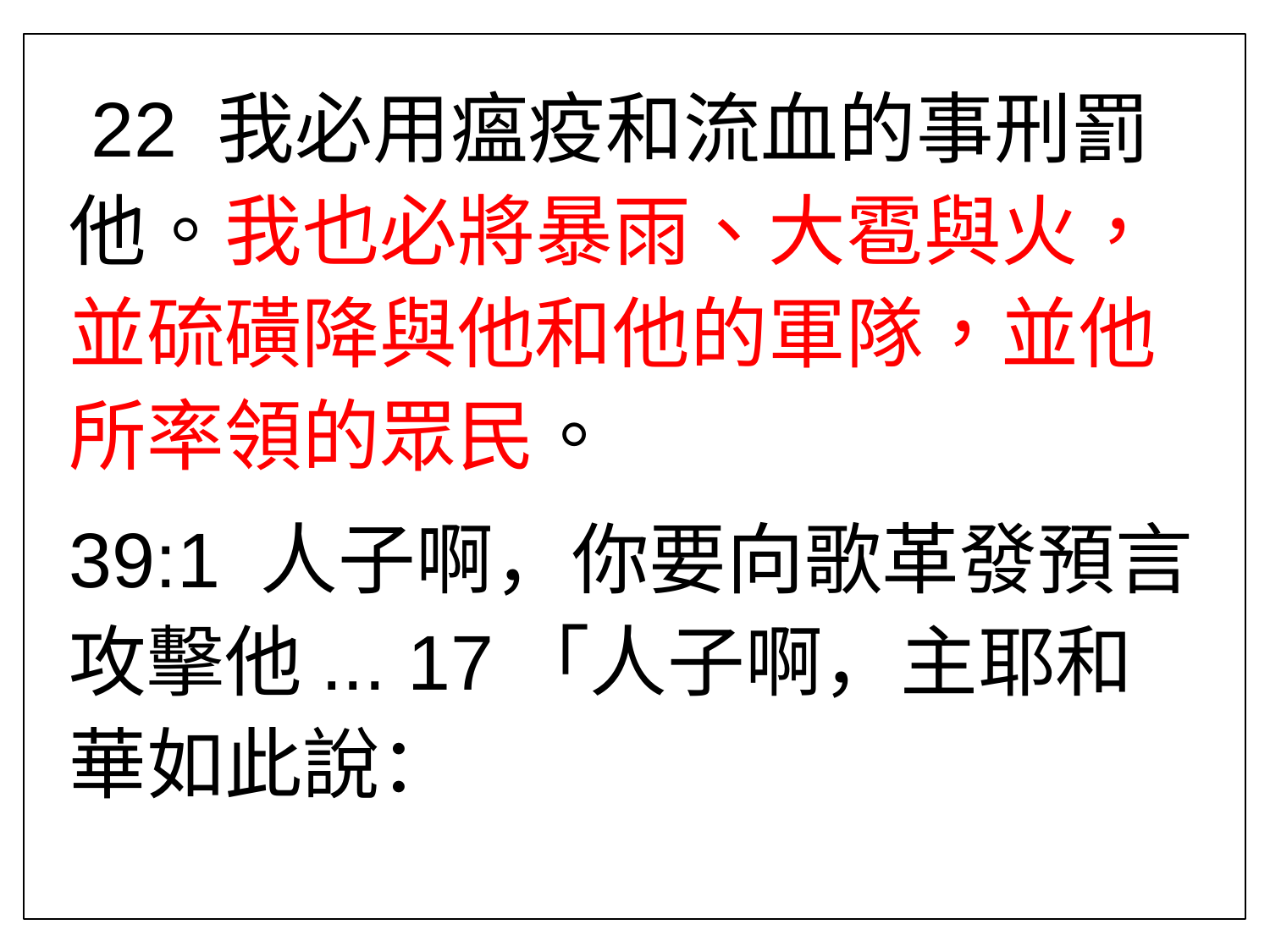

22 我必用瘟疫和流血的事刑罰他。我也必將暴雨、大雹與火，並硫磺降與他和他的軍隊，並他所率領的眾民。
39:1 人子啊，你要向歌革發預言攻擊他... 17「人子啊，主耶和華如此說：